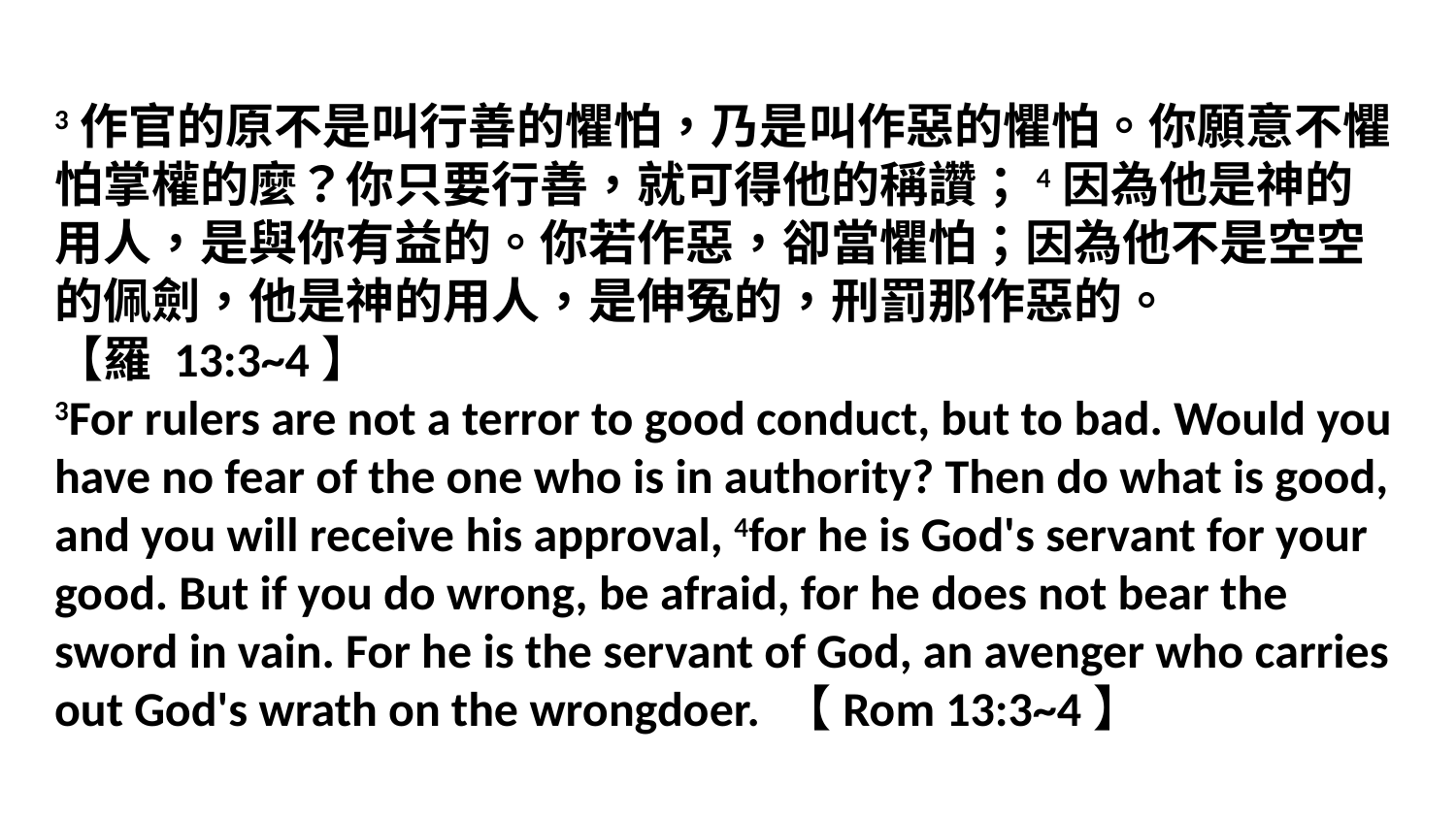

3作官的原不是叫行善的懼怕，乃是叫作惡的懼怕。你願意不懼怕掌權的麼？你只要行善，就可得他的稱讚；4因為他是神的用人，是與你有益的。你若作惡，卻當懼怕；因為他不是空空的佩劍，他是神的用人，是伸冤的，刑罰那作惡的。
【羅 13:3~4】
3For rulers are not a terror to good conduct, but to bad. Would you have no fear of the one who is in authority? Then do what is good, and you will receive his approval, 4for he is God's servant for your good. But if you do wrong, be afraid, for he does not bear the sword in vain. For he is the servant of God, an avenger who carries out God's wrath on the wrongdoer. 【Rom 13:3~4】